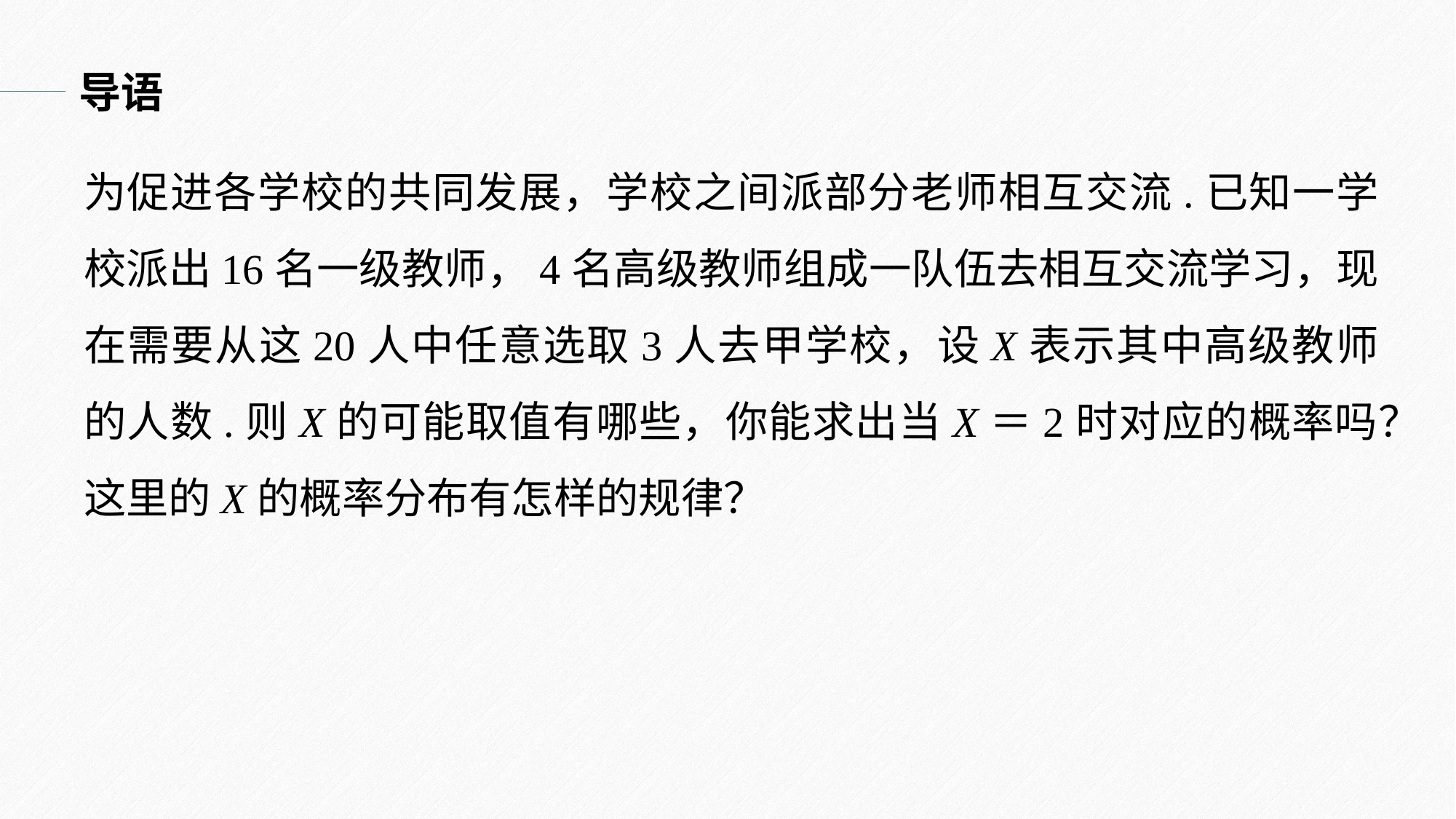

导语
为促进各学校的共同发展，学校之间派部分老师相互交流.已知一学校派出16名一级教师，4名高级教师组成一队伍去相互交流学习，现在需要从这20人中任意选取3人去甲学校，设X表示其中高级教师的人数.则X的可能取值有哪些，你能求出当X＝2时对应的概率吗？这里的X的概率分布有怎样的规律？